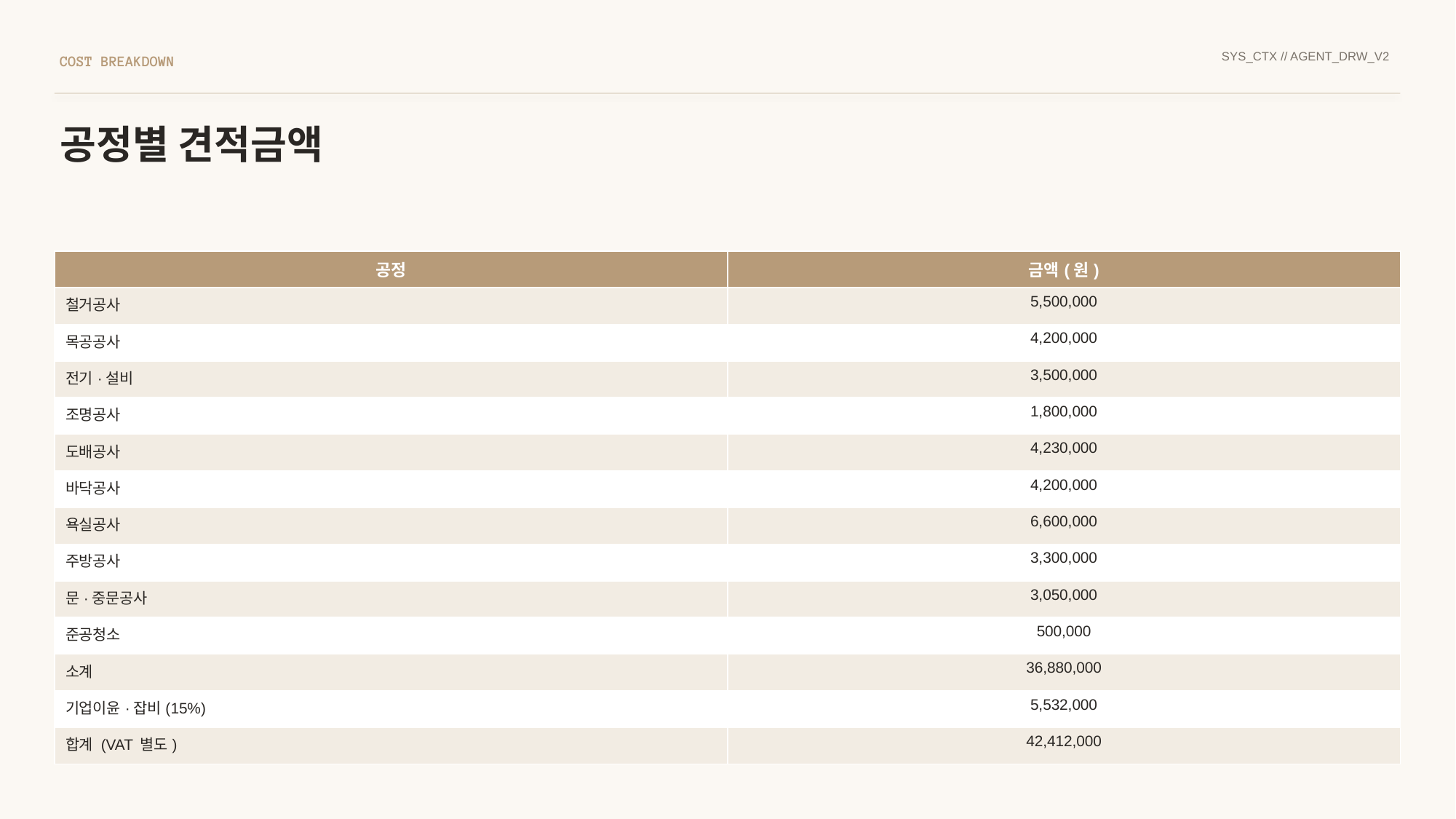

SYS_CTX // AGENT_DRW_V2
COST BREAKDOWN

공정별 견적금액
| 공정 | 금액(원) |
| --- | --- |
| 철거공사 | 5,500,000 |
| 목공공사 | 4,200,000 |
| 전기·설비 | 3,500,000 |
| 조명공사 | 1,800,000 |
| 도배공사 | 4,230,000 |
| 바닥공사 | 4,200,000 |
| 욕실공사 | 6,600,000 |
| 주방공사 | 3,300,000 |
| 문·중문공사 | 3,050,000 |
| 준공청소 | 500,000 |
| 소계 | 36,880,000 |
| 기업이윤·잡비(15%) | 5,532,000 |
| 합계 (VAT 별도) | 42,412,000 |